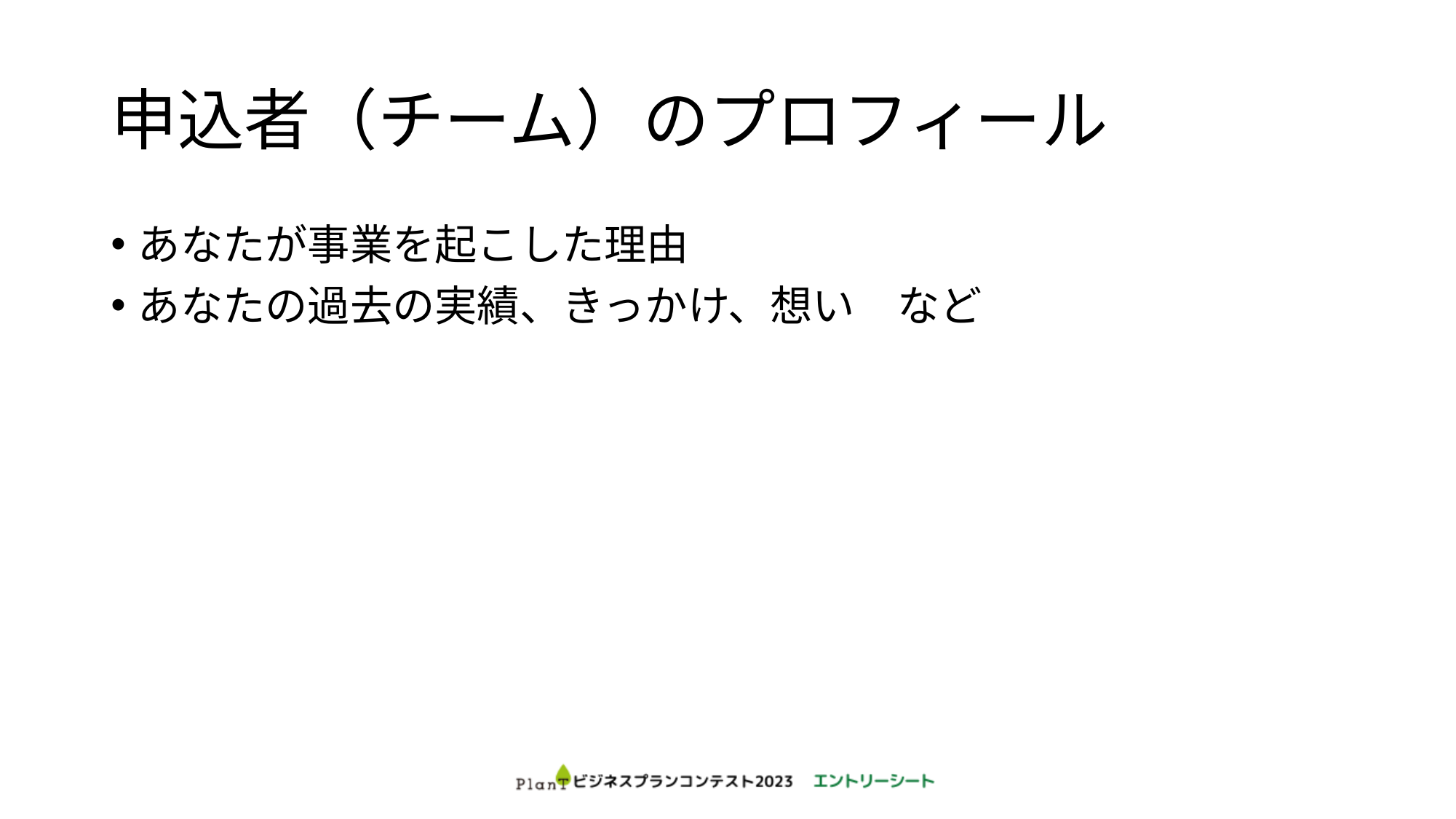

# 申込者（チーム）のプロフィール
あなたが事業を起こした理由
あなたの過去の実績、きっかけ、想い　など